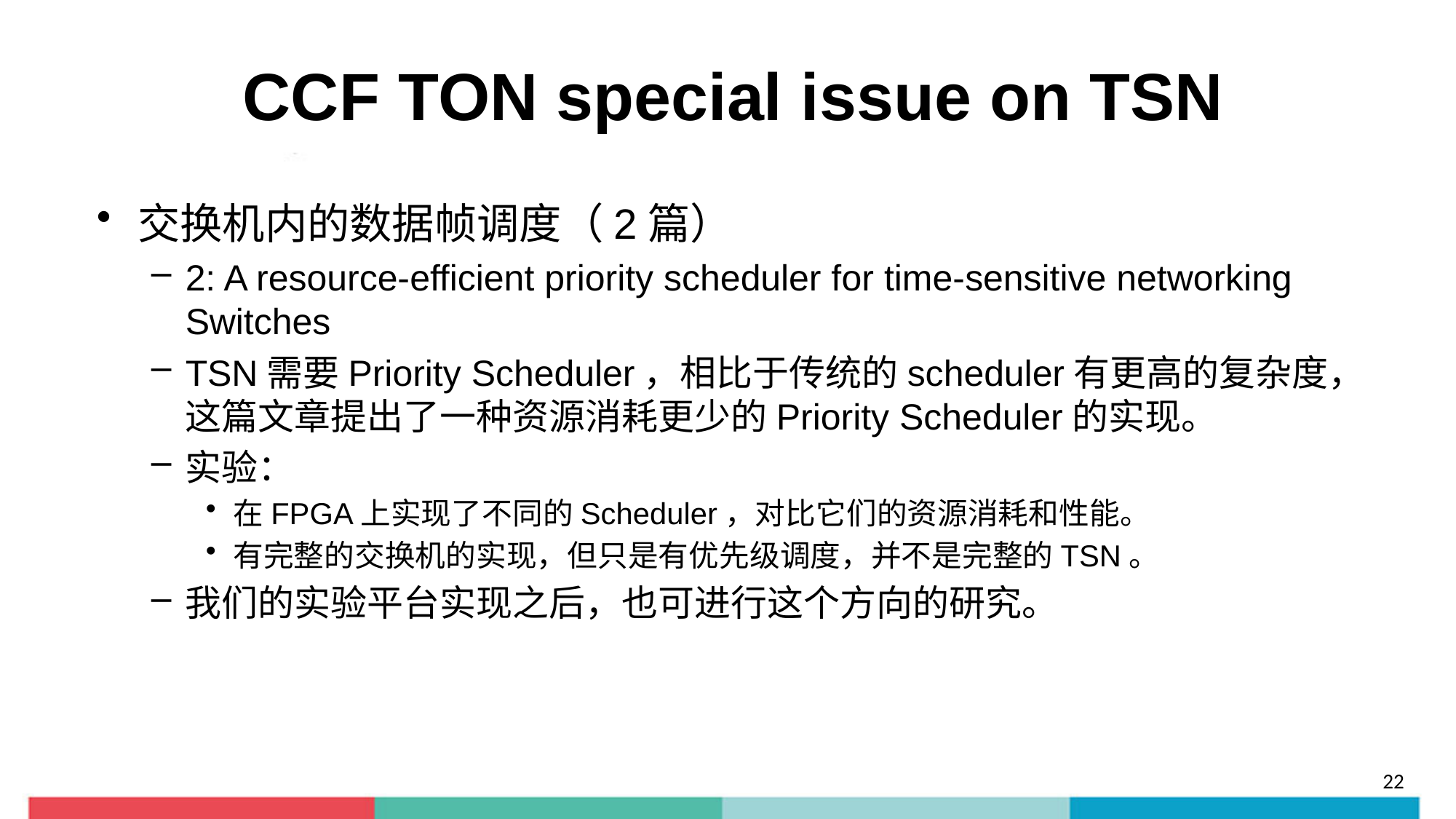

# CCF TON special issue on TSN
交换机内的数据帧调度（2篇）
2: A resource‑efficient priority scheduler for time‑sensitive networking Switches
TSN需要Priority Scheduler，相比于传统的scheduler有更高的复杂度，这篇文章提出了一种资源消耗更少的Priority Scheduler的实现。
实验：
在FPGA上实现了不同的Scheduler，对比它们的资源消耗和性能。
有完整的交换机的实现，但只是有优先级调度，并不是完整的TSN。
我们的实验平台实现之后，也可进行这个方向的研究。

22